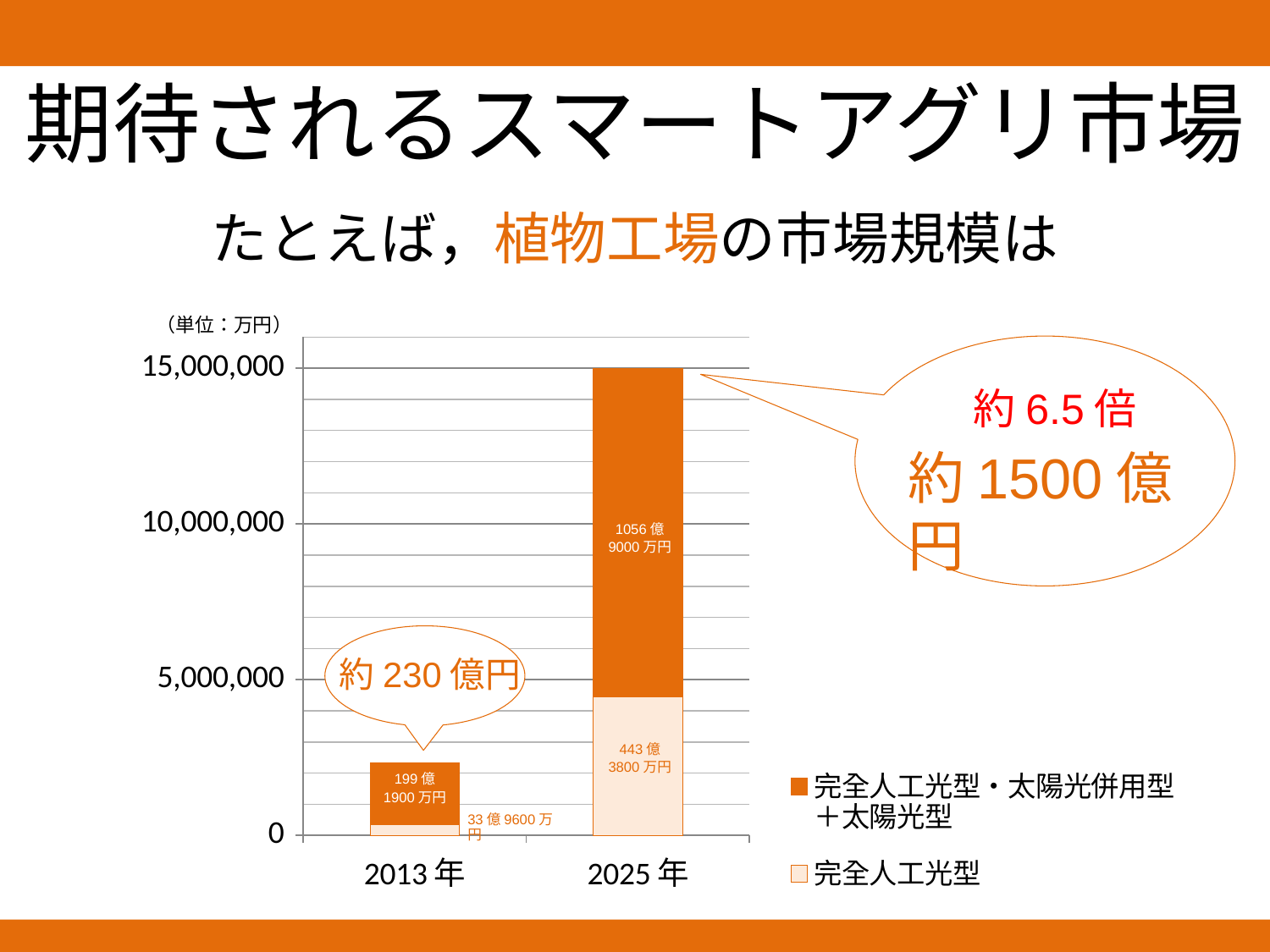

# 期待されるスマートアグリ市場
たとえば，植物工場の市場規模は

### Chart

| Category | 完全人工光型 | 完全人工光型・太陽光併用型＋太陽光型 |
|---|---|---|
| 2013年 | 339600.0 | 1991900.0 |
| 2025年 | 4433800.0 | 10569000.0 |
（単位：万円）

約6.5倍
約1500億円
1056億
9000万円

約230億円
443億
3800万円
199億
1900万円
33億9600万円